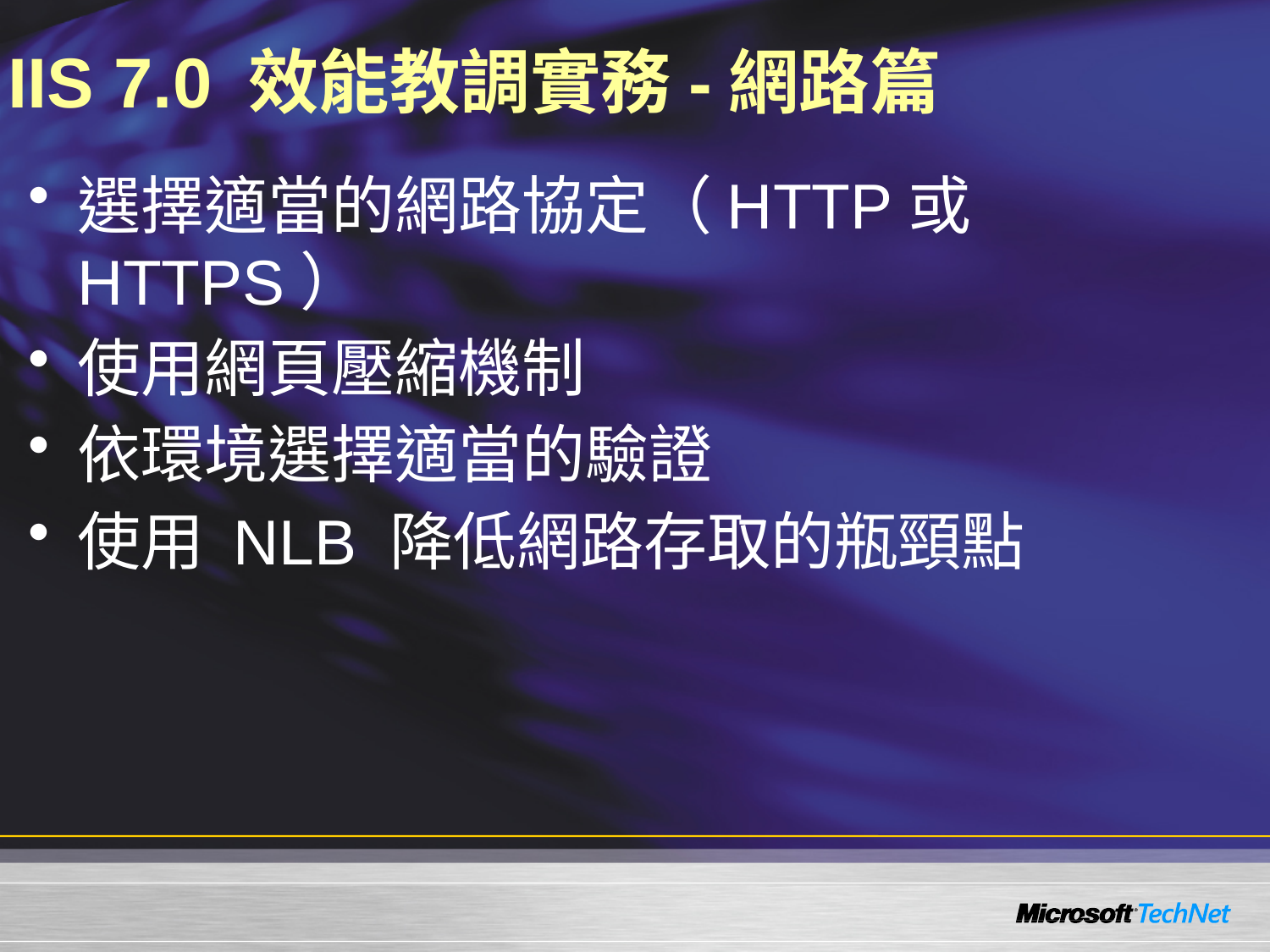

# IIS 7.0 效能教調實務-網路篇
選擇適當的網路協定（HTTP或HTTPS）
使用網頁壓縮機制
依環境選擇適當的驗證
使用 NLB 降低網路存取的瓶頸點